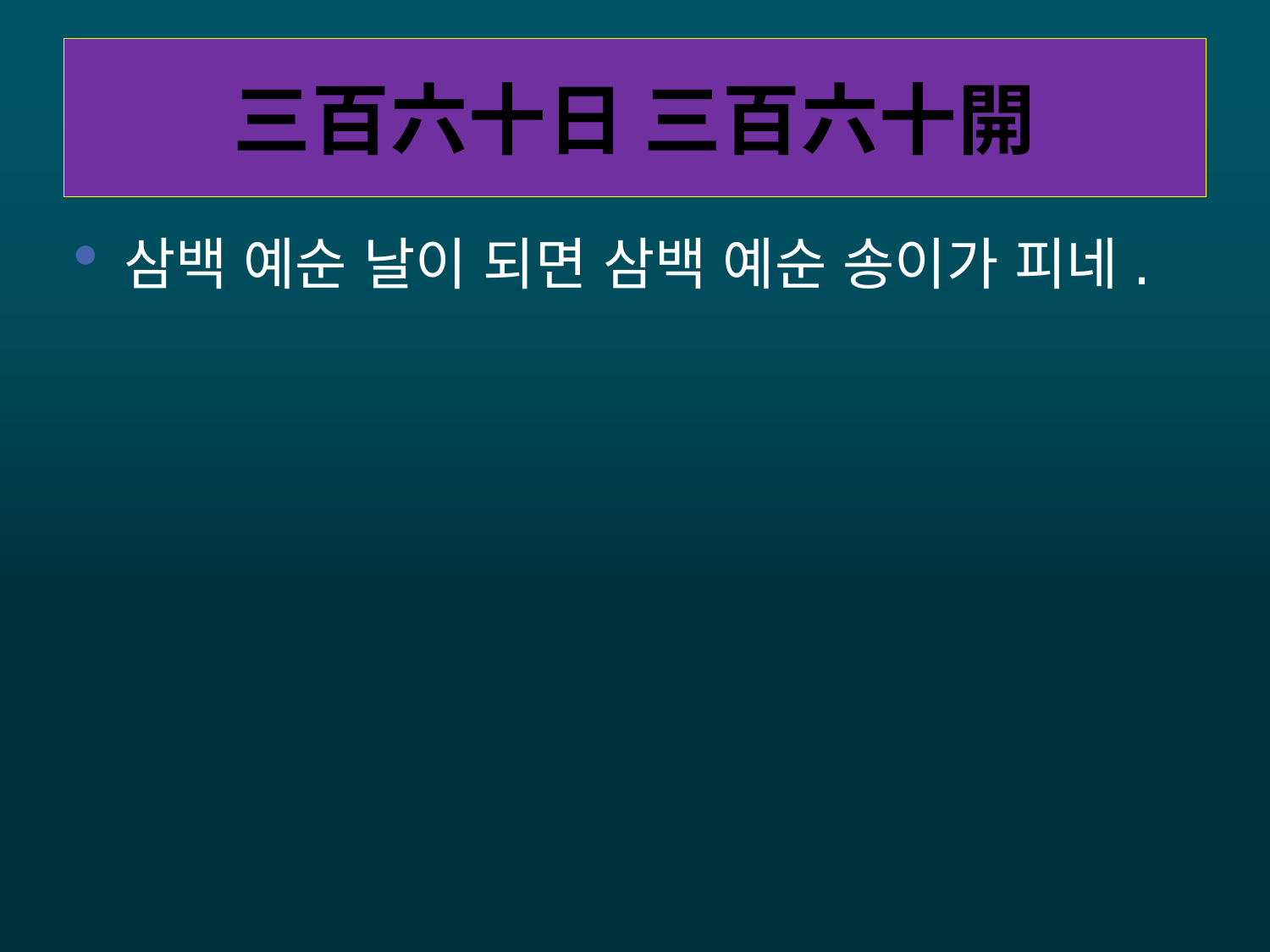

# 三百六十日 三百六十開
삼백 예순 날이 되면 삼백 예순 송이가 피네.